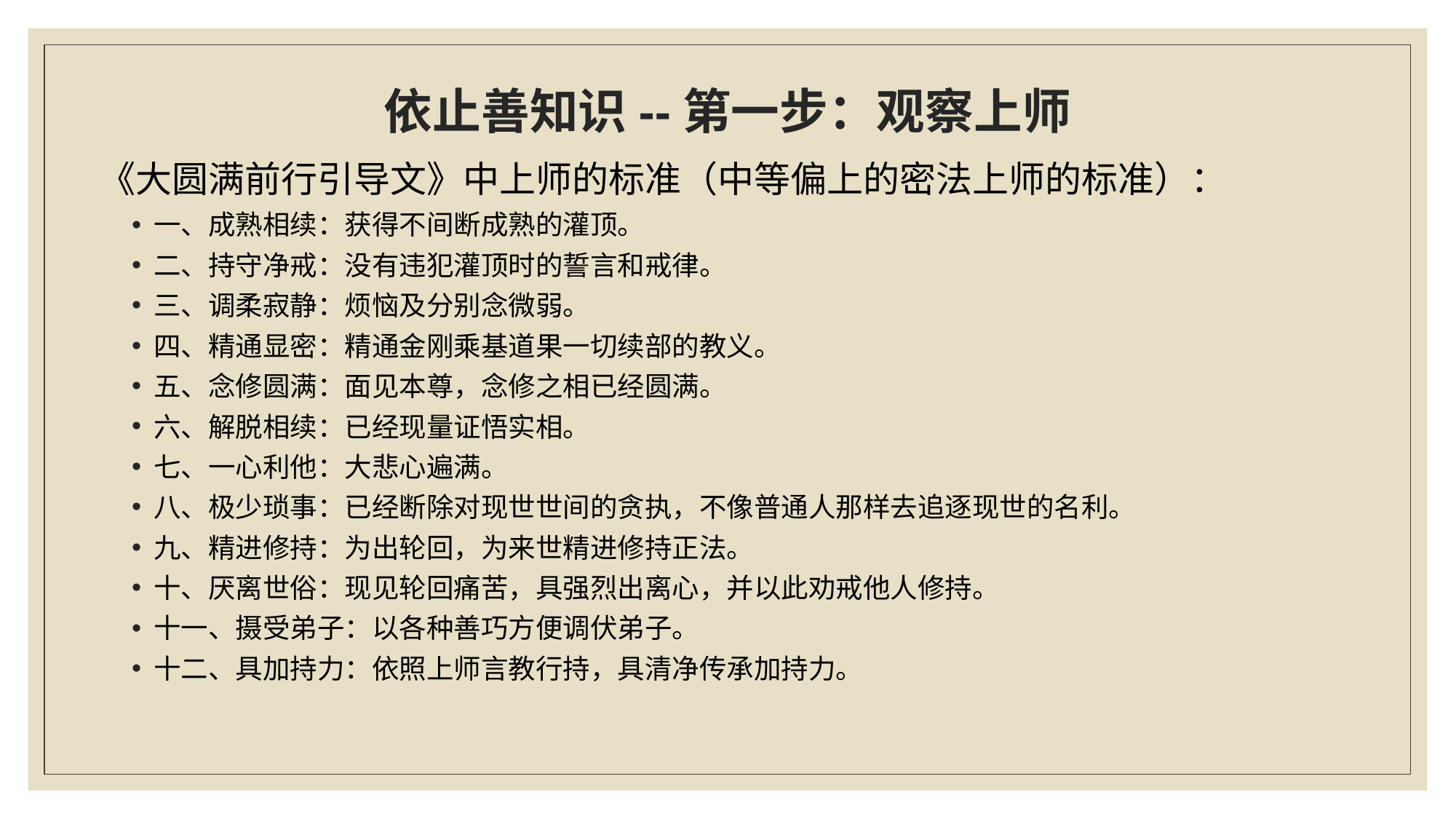

# 依止善知识--第一步：观察上师
《大圆满前行引导文》中上师的标准（中等偏上的密法上师的标准）：
一、成熟相续：获得不间断成熟的灌顶。
二、持守净戒：没有违犯灌顶时的誓言和戒律。
三、调柔寂静：烦恼及分别念微弱。
四、精通显密：精通金刚乘基道果一切续部的教义。
五、念修圆满：面见本尊，念修之相已经圆满。
六、解脱相续：已经现量证悟实相。
七、一心利他：大悲心遍满。
八、极少琐事：已经断除对现世世间的贪执，不像普通人那样去追逐现世的名利。
九、精进修持：为出轮回，为来世精进修持正法。
十、厌离世俗：现见轮回痛苦，具强烈出离心，并以此劝戒他人修持。
十一、摄受弟子：以各种善巧方便调伏弟子。
十二、具加持力：依照上师言教行持，具清净传承加持力。